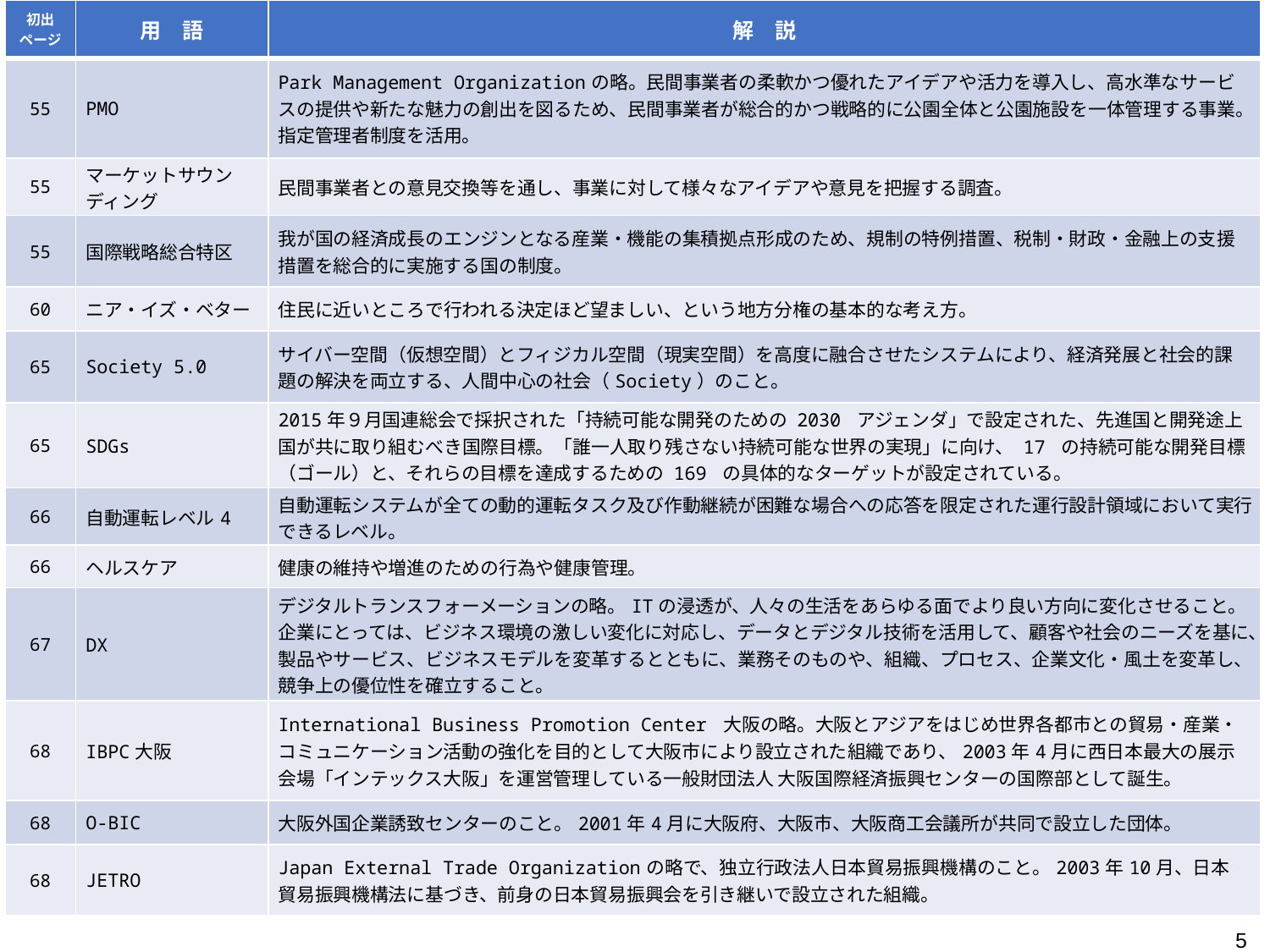

| 初出 ページ | 用　語 | 解　説 |
| --- | --- | --- |
| 55 | PMO | Park Management Organizationの略。民間事業者の柔軟かつ優れたアイデアや活力を導入し、高水準なサービスの提供や新たな魅力の創出を図るため、民間事業者が総合的かつ戦略的に公園全体と公園施設を一体管理する事業。指定管理者制度を活用。 |
| 55 | マーケットサウンディング | 民間事業者との意見交換等を通し、事業に対して様々なアイデアや意見を把握する調査。 |
| 55 | 国際戦略総合特区 | 我が国の経済成長のエンジンとなる産業・機能の集積拠点形成のため、規制の特例措置、税制・財政・金融上の支援措置を総合的に実施する国の制度。 |
| 60 | ニア・イズ・ベター | 住民に近いところで行われる決定ほど望ましい、という地方分権の基本的な考え方。 |
| 65 | Society 5.0 | サイバー空間（仮想空間）とフィジカル空間（現実空間）を高度に融合させたシステムにより、経済発展と社会的課題の解決を両立する、人間中心の社会（Society）のこと。 |
| 65 | SDGs | 2015年９月国連総会で採択された「持続可能な開発のための 2030 アジェンダ」で設定された、先進国と開発途上国が共に取り組むべき国際目標。「誰一人取り残さない持続可能な世界の実現」に向け、 17 の持続可能な開発目標（ゴール）と、それらの目標を達成するための 169 の具体的なターゲットが設定されている。 |
| 66 | 自動運転レベル4 | 自動運転システムが全ての動的運転タスク及び作動継続が困難な場合への応答を限定された運行設計領域において実行できるレベル。 |
| 66 | ヘルスケア | 健康の維持や増進のための行為や健康管理。 |
| 67 | DX | デジタルトランスフォーメーションの略。ITの浸透が、人々の生活をあらゆる面でより良い方向に変化させること。企業にとっては、ビジネス環境の激しい変化に対応し、データとデジタル技術を活用して、顧客や社会のニーズを基に、製品やサービス、ビジネスモデルを変革するとともに、業務そのものや、組織、プロセス、企業文化・風土を変革し、競争上の優位性を確立すること。 |
| 68 | IBPC大阪 | International Business Promotion Center 大阪の略。大阪とアジアをはじめ世界各都市との貿易・産業・コミュニケーション活動の強化を目的として大阪市により設立された組織であり、2003年4月に西日本最大の展示会場「インテックス大阪」を運営管理している一般財団法人 大阪国際経済振興センターの国際部として誕生。 |
| 68 | O-BIC | 大阪外国企業誘致センターのこと。2001年4月に大阪府、大阪市、大阪商工会議所が共同で設立した団体。 |
| 68 | JETRO | Japan External Trade Organizationの略で、独立行政法人日本貿易振興機構のこと。2003年10月、日本貿易振興機構法に基づき、前身の日本貿易振興会を引き継いで設立された組織。 |
5